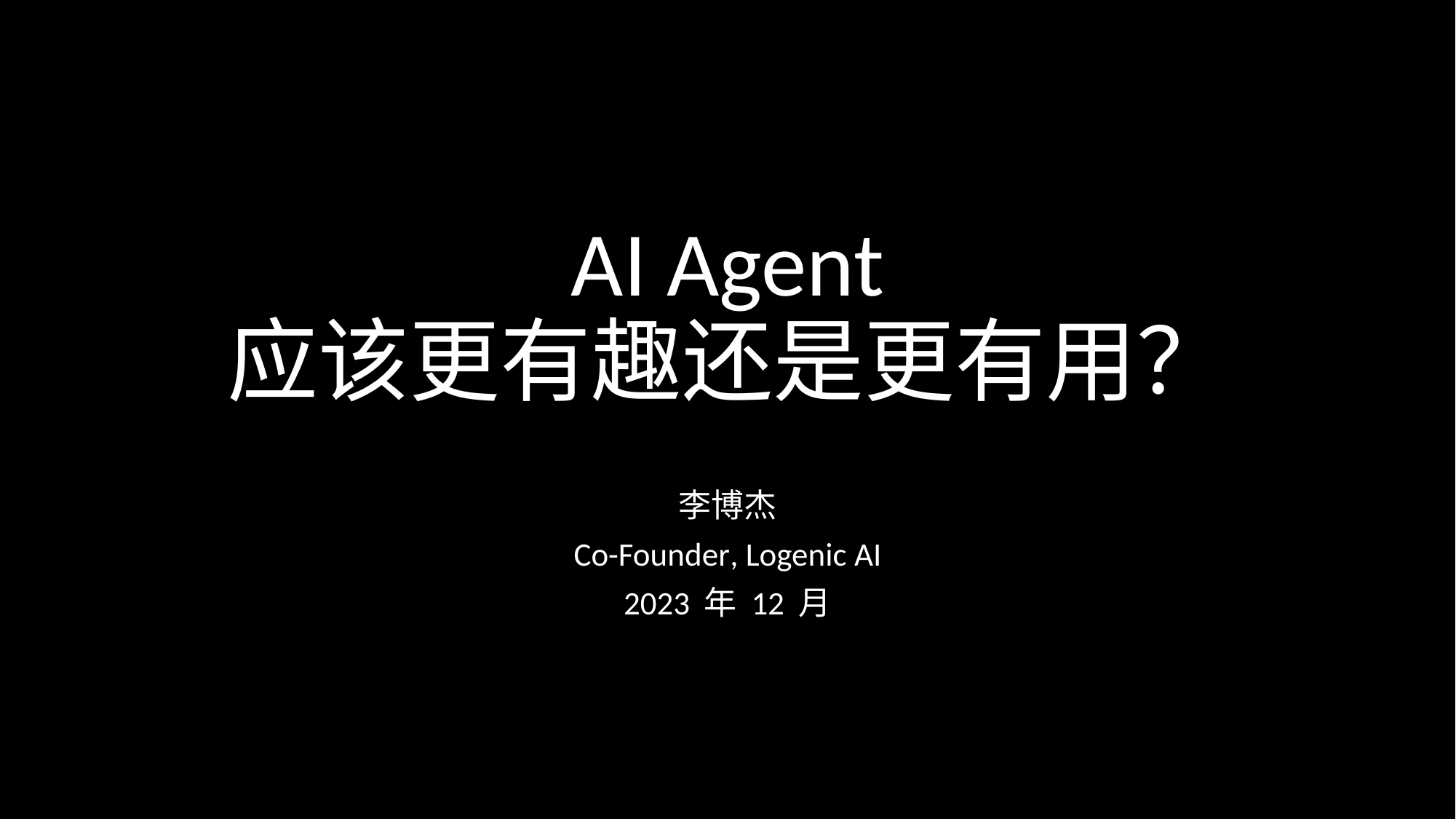

# AI Agent 应该更有趣还是更有用？

李博杰
Co-Founder, Logenic AI
2023 年 12 月